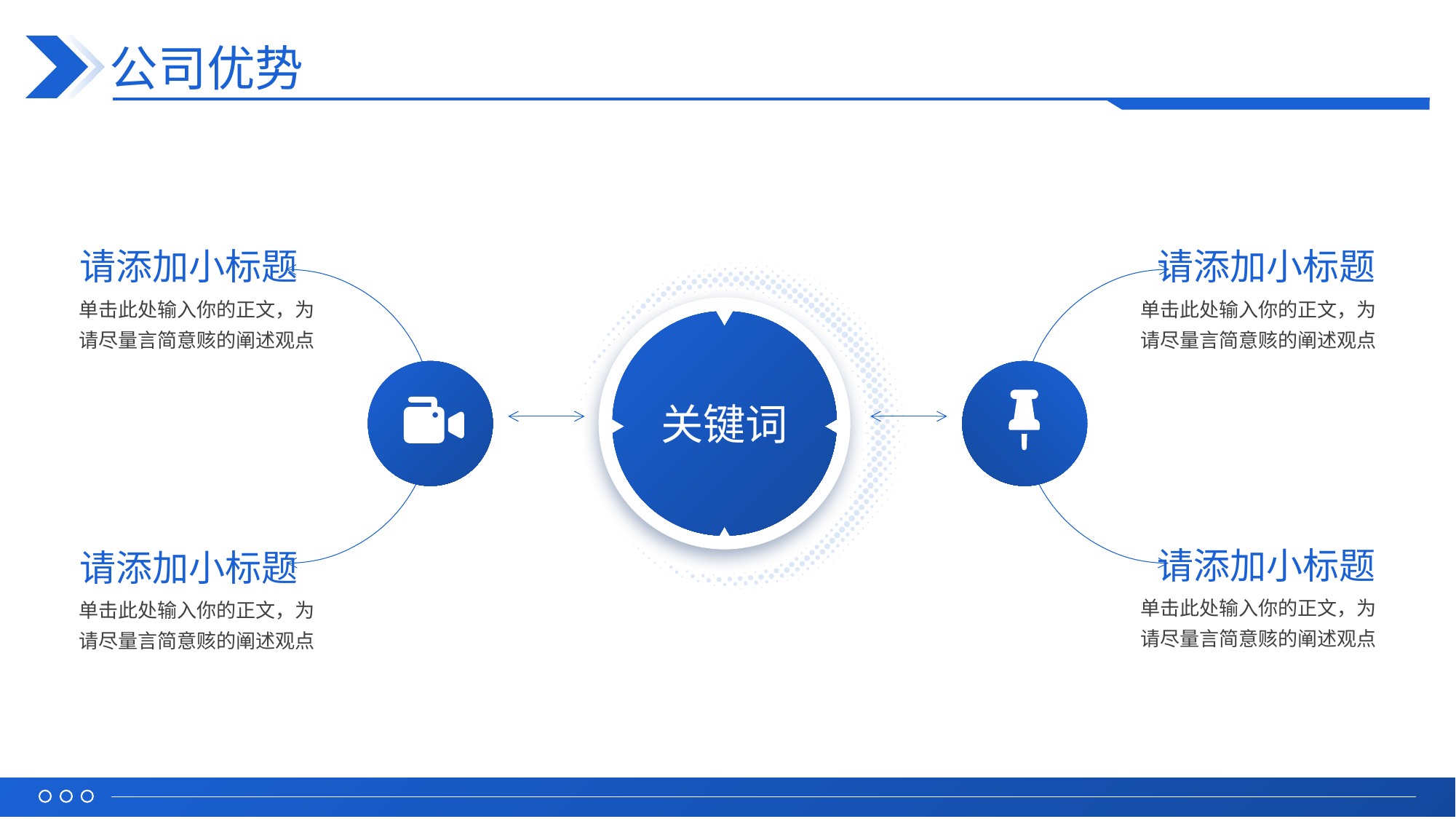

# 公司优势
请添加小标题
请添加小标题

单击此处输入你的正文，为请尽量言简意赅的阐述观点
单击此处输入你的正文，为请尽量言简意赅的阐述观点

关键词
请添加小标题
请添加小标题
单击此处输入你的正文，为请尽量言简意赅的阐述观点
单击此处输入你的正文，为请尽量言简意赅的阐述观点